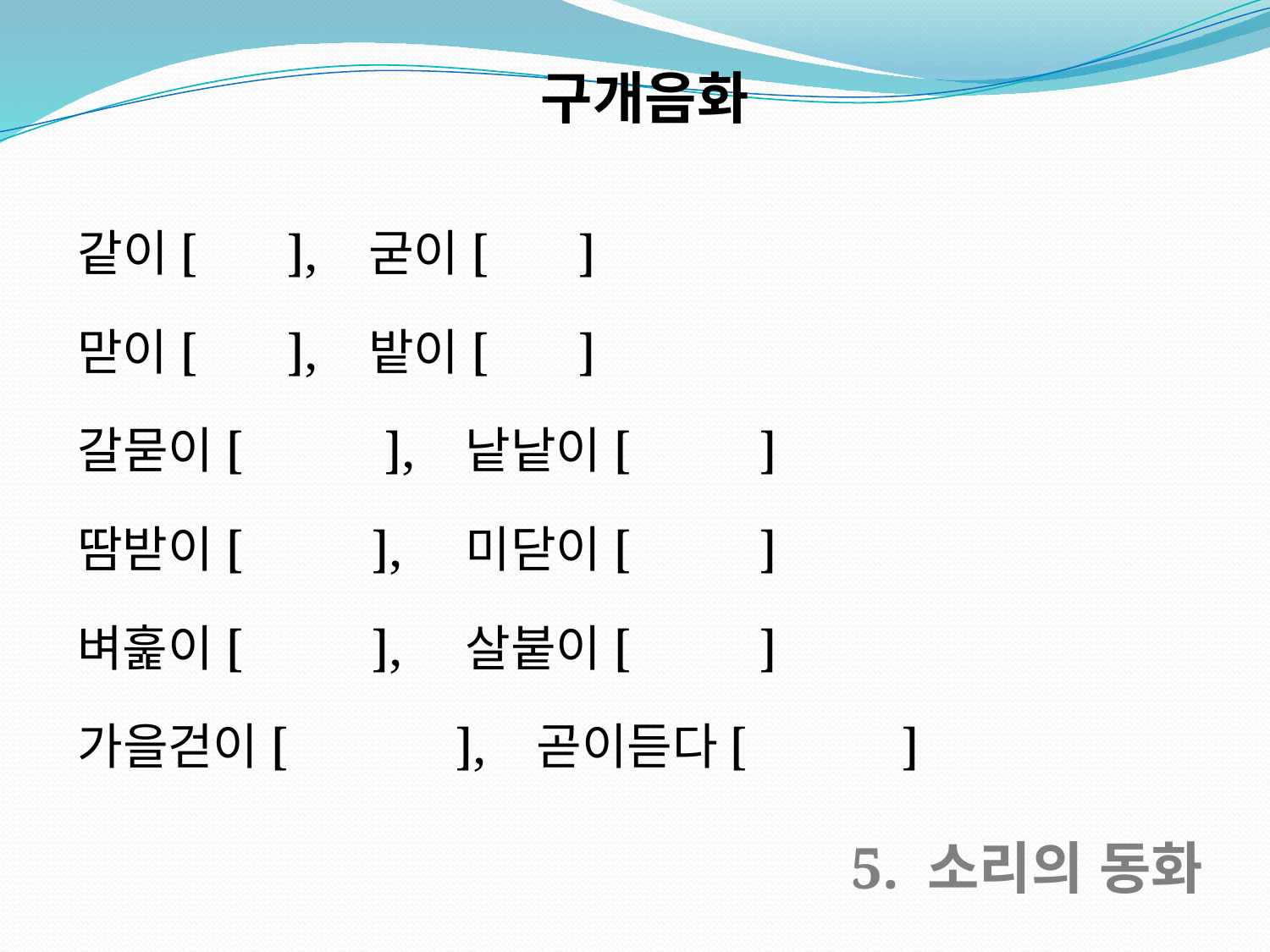

구개음화
같이[       ],   굳이[       ]
맏이[       ],   밭이[       ]
갈묻이[           ],   낱낱이[          ]
땀받이[          ],    미닫이[          ]
벼훑이[          ],    살붙이[          ]
가을걷이[             ],   곧이듣다[            ]
5. 소리의 동화